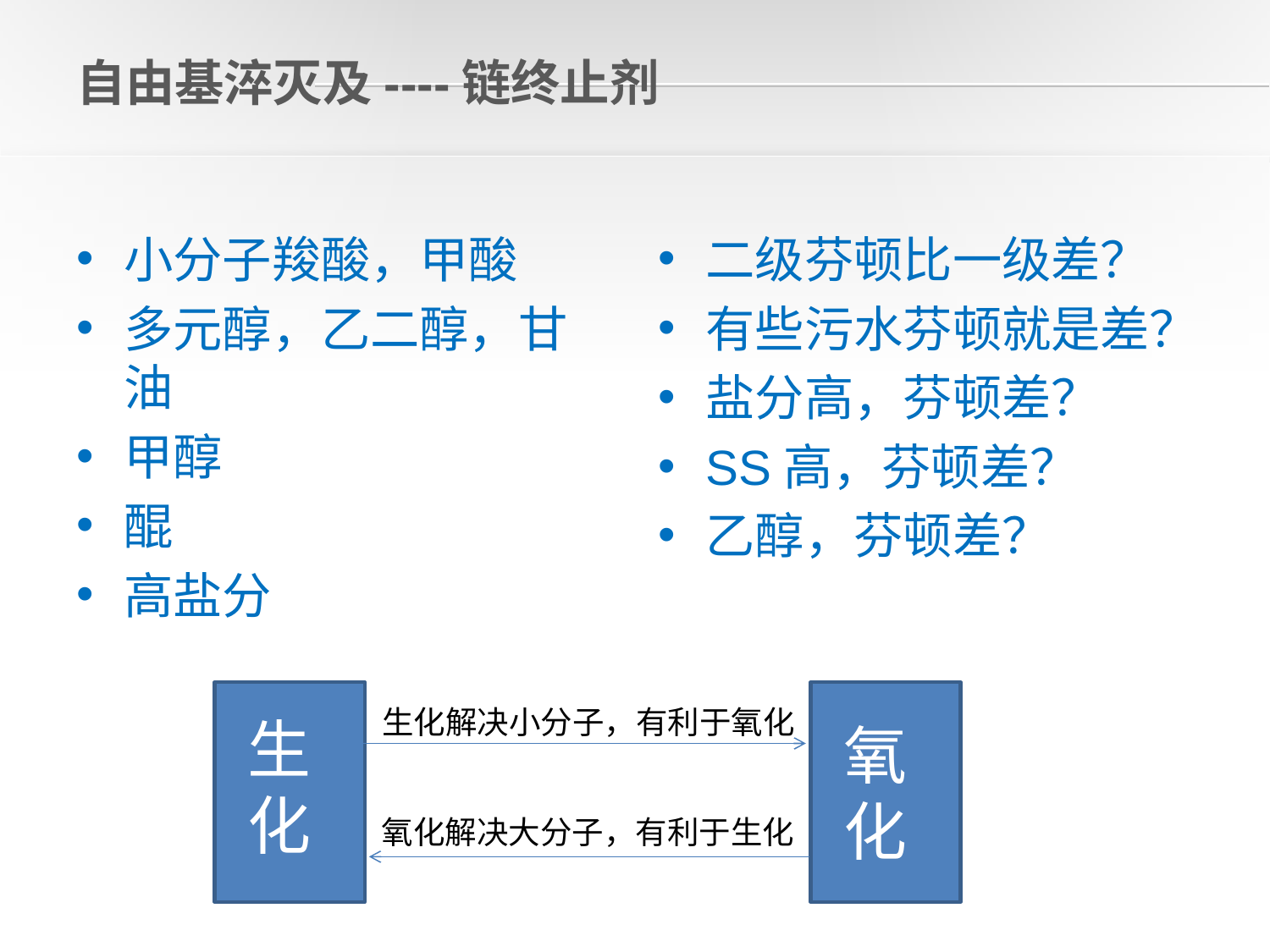

# 自由基淬灭及----链终止剂
小分子羧酸，甲酸
多元醇，乙二醇，甘油
甲醇
醌
高盐分

二级芬顿比一级差？
有些污水芬顿就是差？
盐分高，芬顿差？
SS高，芬顿差？
乙醇，芬顿差？

生化解决小分子，有利于氧化
生
化
氧化
氧化解决大分子，有利于生化